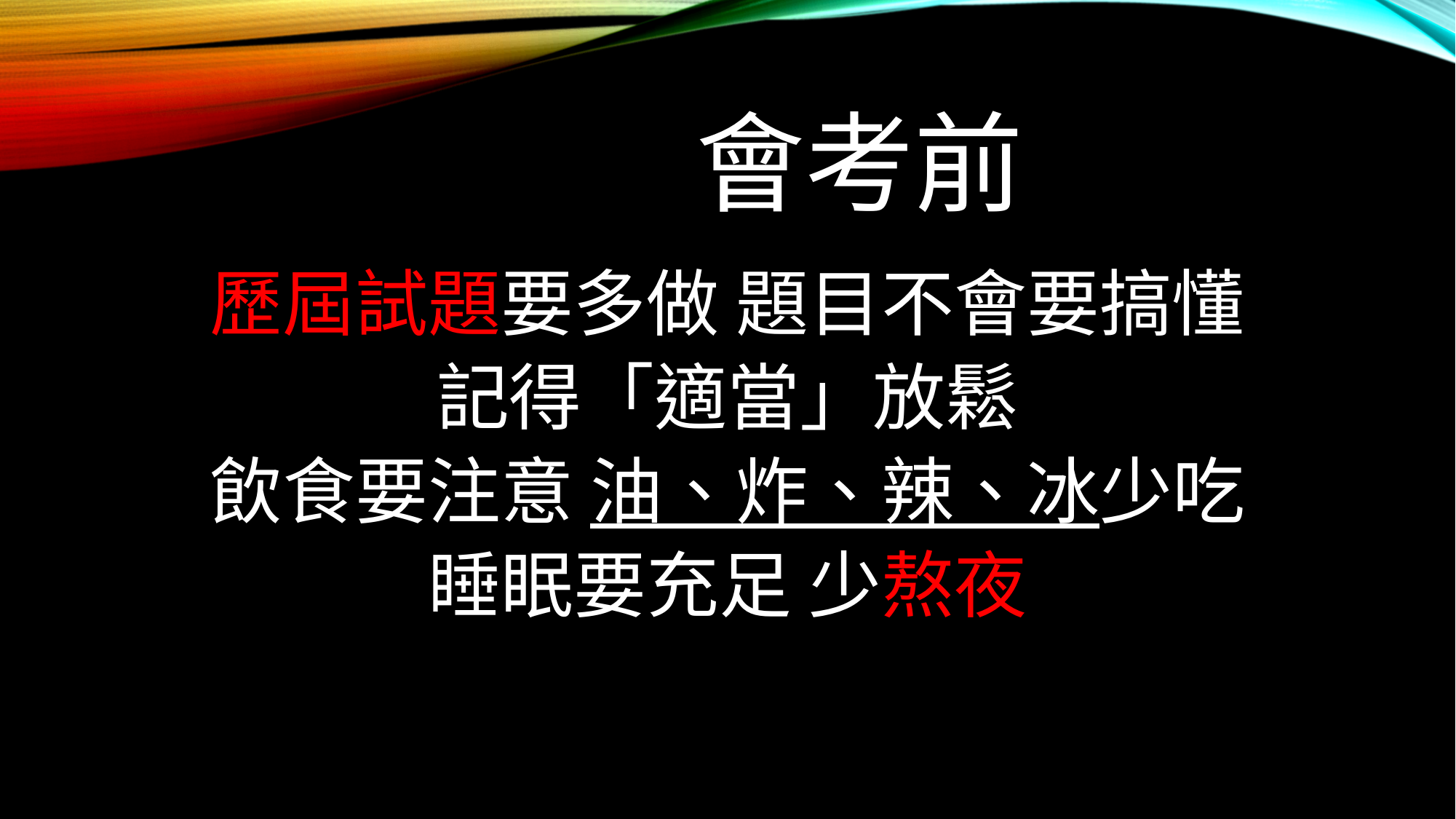

# 會考前
歷屆試題要多做 題目不會要搞懂
記得「適當」放鬆
飲食要注意 油、炸、辣、冰少吃
睡眠要充足 少熬夜